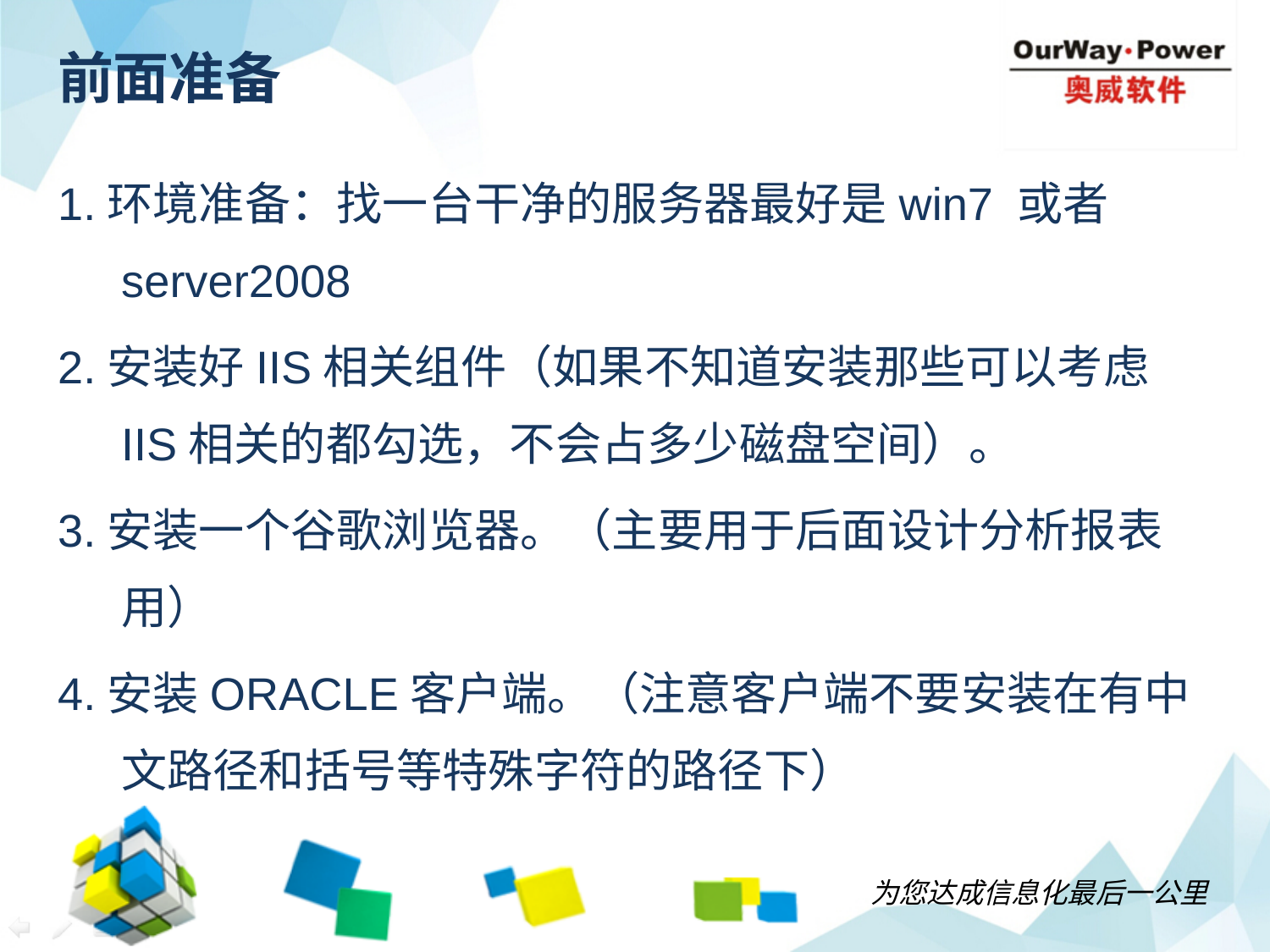

# 前面准备
1.环境准备：找一台干净的服务器最好是win7 或者server2008
2.安装好IIS相关组件（如果不知道安装那些可以考虑IIS相关的都勾选，不会占多少磁盘空间）。
3.安装一个谷歌浏览器。（主要用于后面设计分析报表用）
4.安装ORACLE客户端。（注意客户端不要安装在有中文路径和括号等特殊字符的路径下）